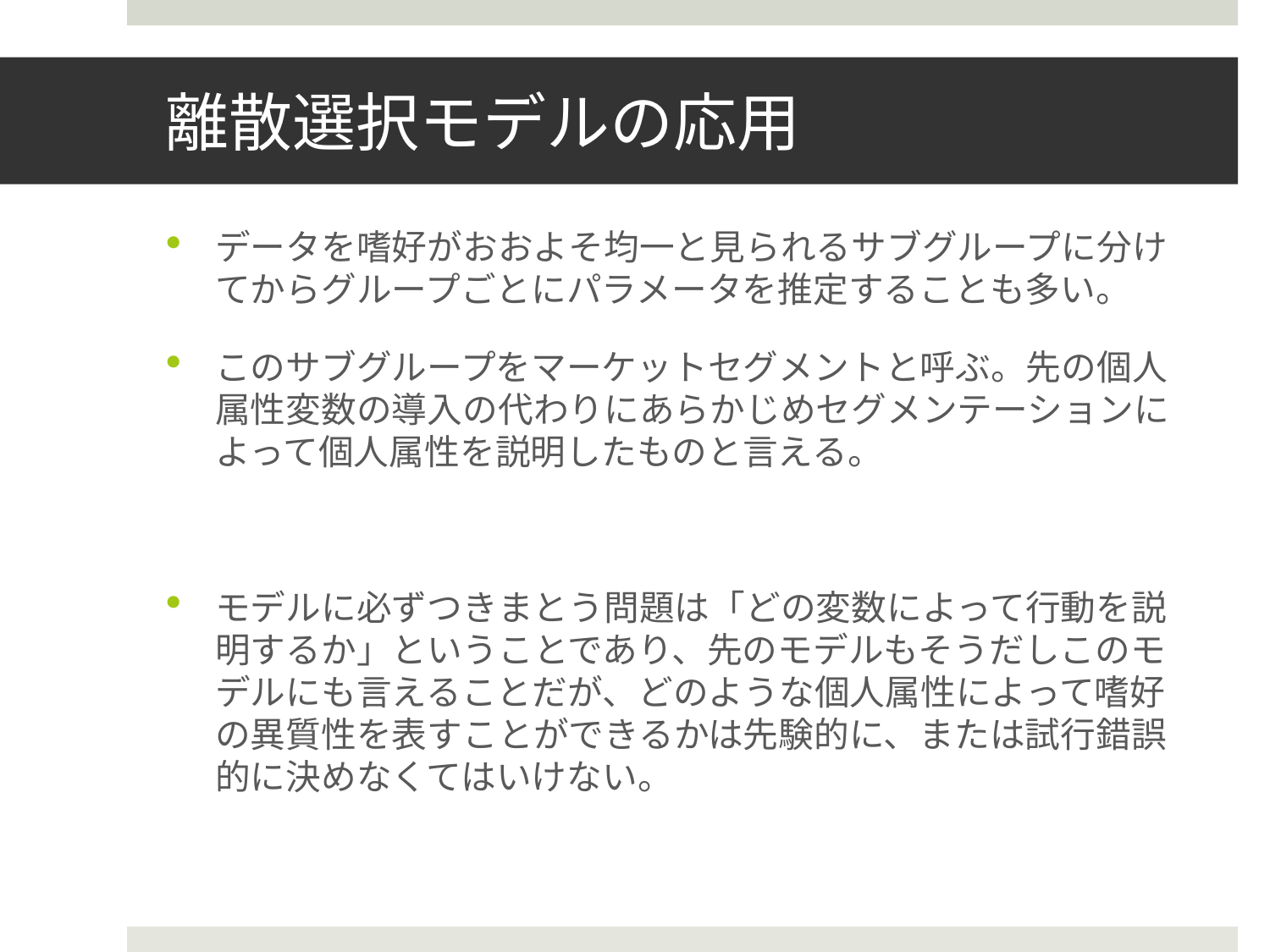

# 離散選択モデルの応用
データを嗜好がおおよそ均一と見られるサブグループに分けてからグループごとにパラメータを推定することも多い。
このサブグループをマーケットセグメントと呼ぶ。先の個人属性変数の導入の代わりにあらかじめセグメンテーションによって個人属性を説明したものと言える。

モデルに必ずつきまとう問題は「どの変数によって行動を説明するか」ということであり、先のモデルもそうだしこのモデルにも言えることだが、どのような個人属性によって嗜好の異質性を表すことができるかは先験的に、または試行錯誤的に決めなくてはいけない。